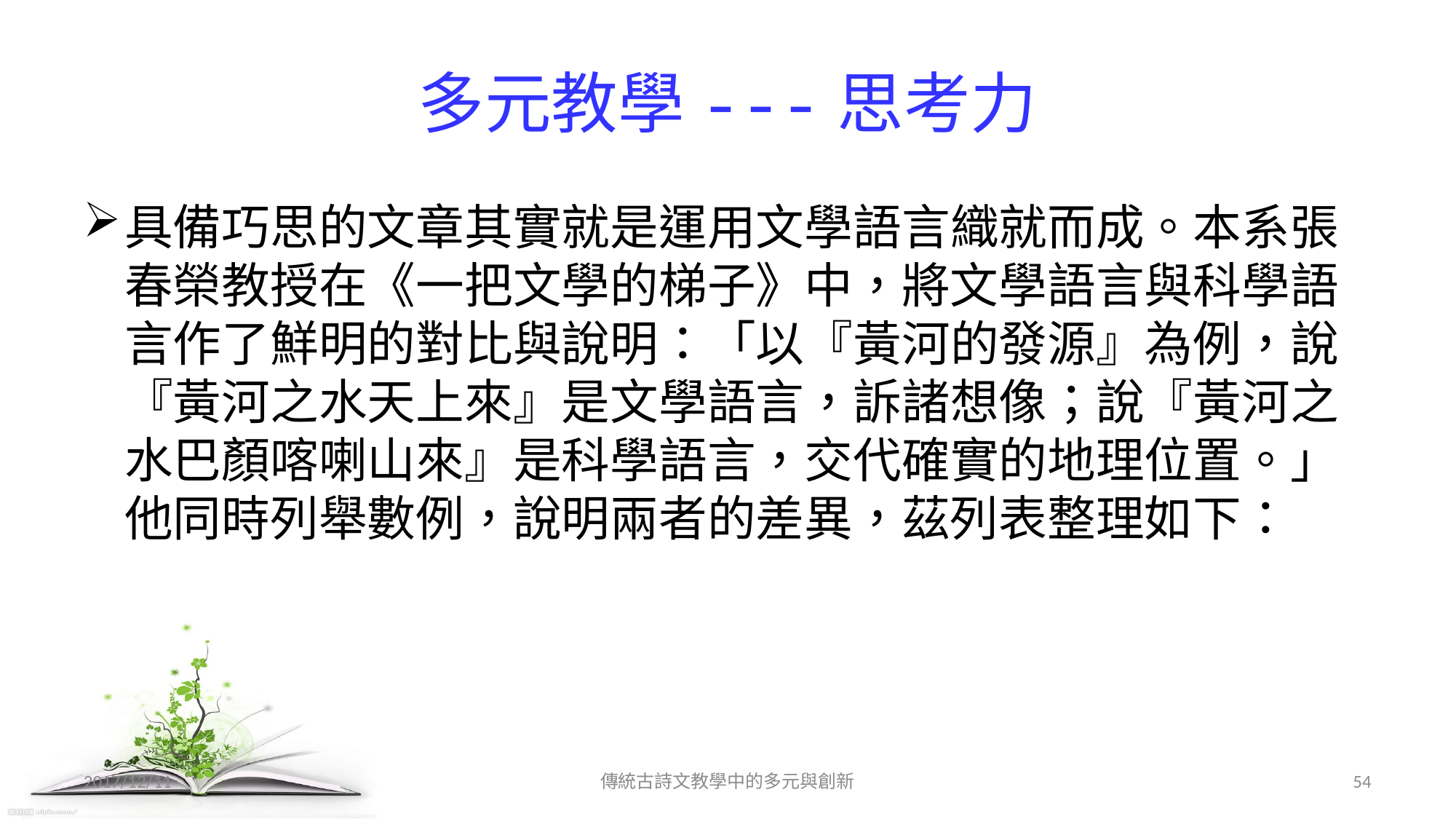

# 多元教學---思考力
具備巧思的文章其實就是運用文學語言織就而成。本系張春榮教授在《一把文學的梯子》中，將文學語言與科學語言作了鮮明的對比與說明：「以『黃河的發源』為例，說『黃河之水天上來』是文學語言，訴諸想像；說『黃河之水巴顏喀喇山來』是科學語言，交代確實的地理位置。」他同時列舉數例，說明兩者的差異，茲列表整理如下：
2017/12/11
傳統古詩文教學中的多元與創新
54